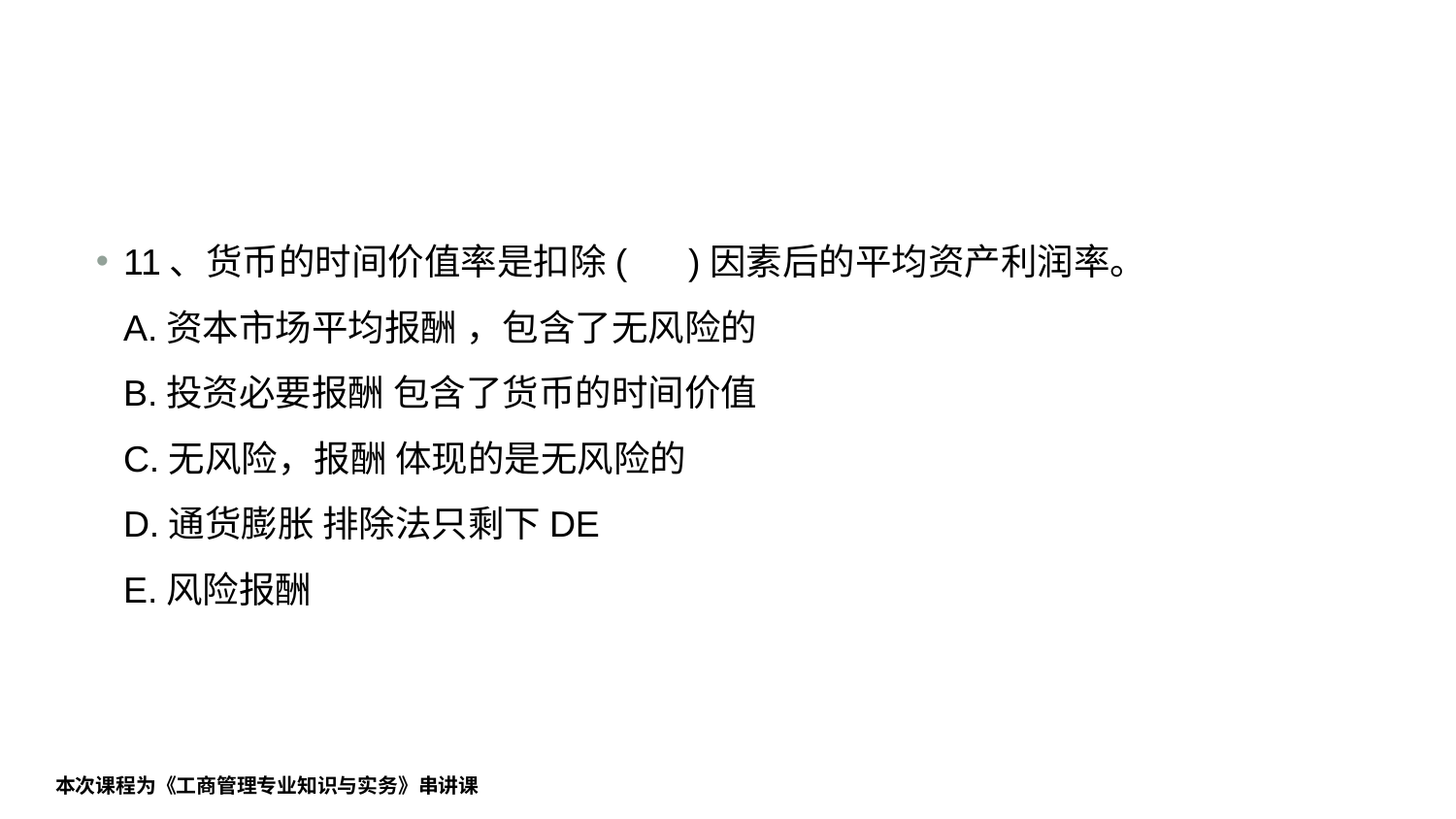

#

11、货币的时间价值率是扣除(      )因素后的平均资产利润率。
A.资本市场平均报酬 ，包含了无风险的
B.投资必要报酬 包含了货币的时间价值
C.无风险，报酬 体现的是无风险的
D.通货膨胀 排除法只剩下DE
E.风险报酬